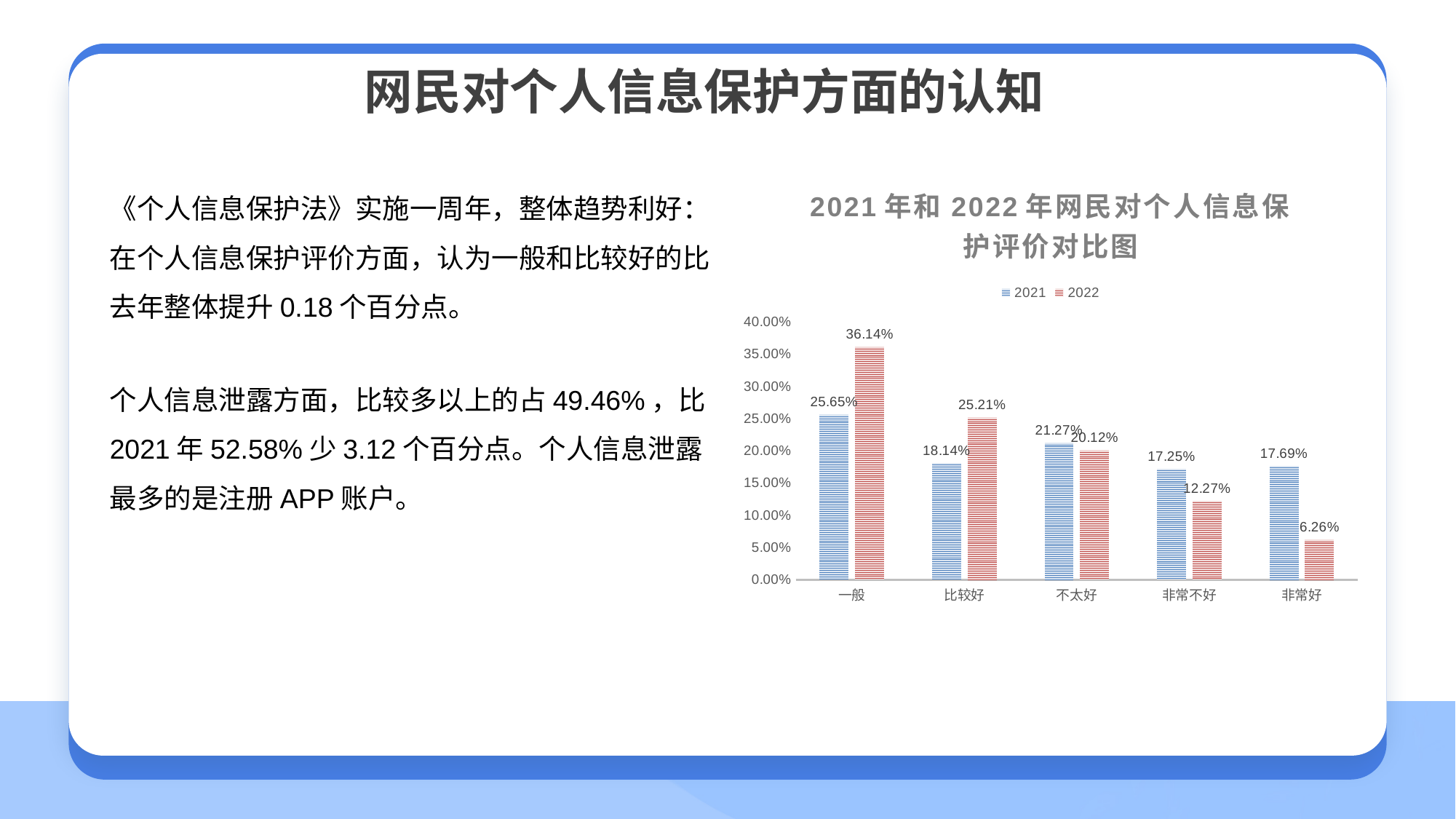

网民对个人信息保护方面的认知

### Chart: 2021年和2022年网民对个人信息保护评价对比图

| Category | 2021 | 2022 |
|---|---|---|
| 一般 | 0.2565 | 0.3614 |
| 比较好 | 0.1814 | 0.2521 |
| 不太好 | 0.2127 | 0.2012 |
| 非常不好 | 0.1725 | 0.1227 |
| 非常好 | 0.1769 | 0.0626 |
《个人信息保护法》实施一周年，整体趋势利好：
在个人信息保护评价方面，认为一般和比较好的比去年整体提升0.18个百分点。

个人信息泄露方面，比较多以上的占49.46%，比2021年52.58%少3.12个百分点。个人信息泄露最多的是注册APP账户。